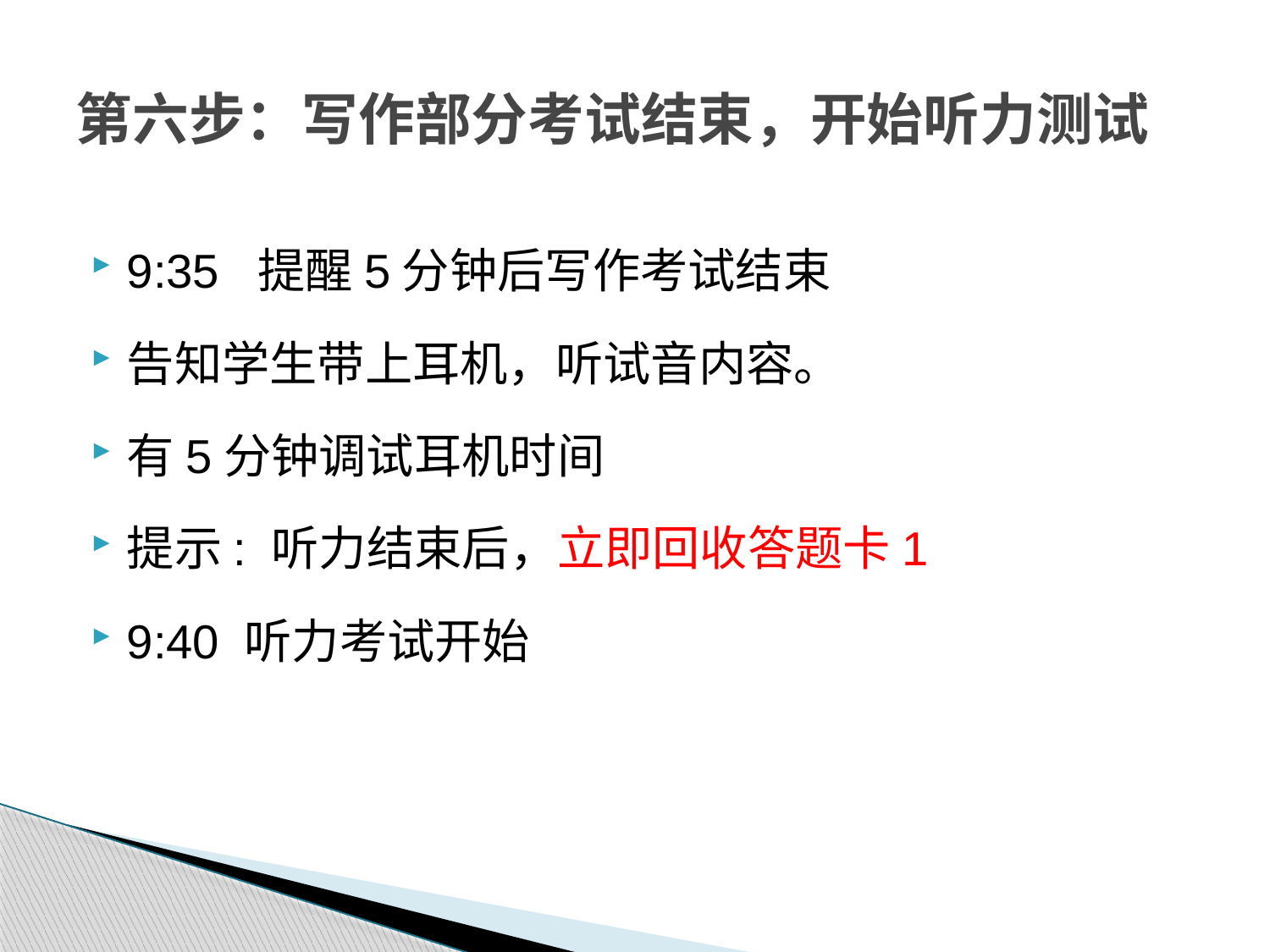

# 第六步：写作部分考试结束，开始听力测试
9:35  提醒5分钟后写作考试结束
告知学生带上耳机，听试音内容。
有5分钟调试耳机时间
提示: 听力结束后，立即回收答题卡1
9:40 听力考试开始